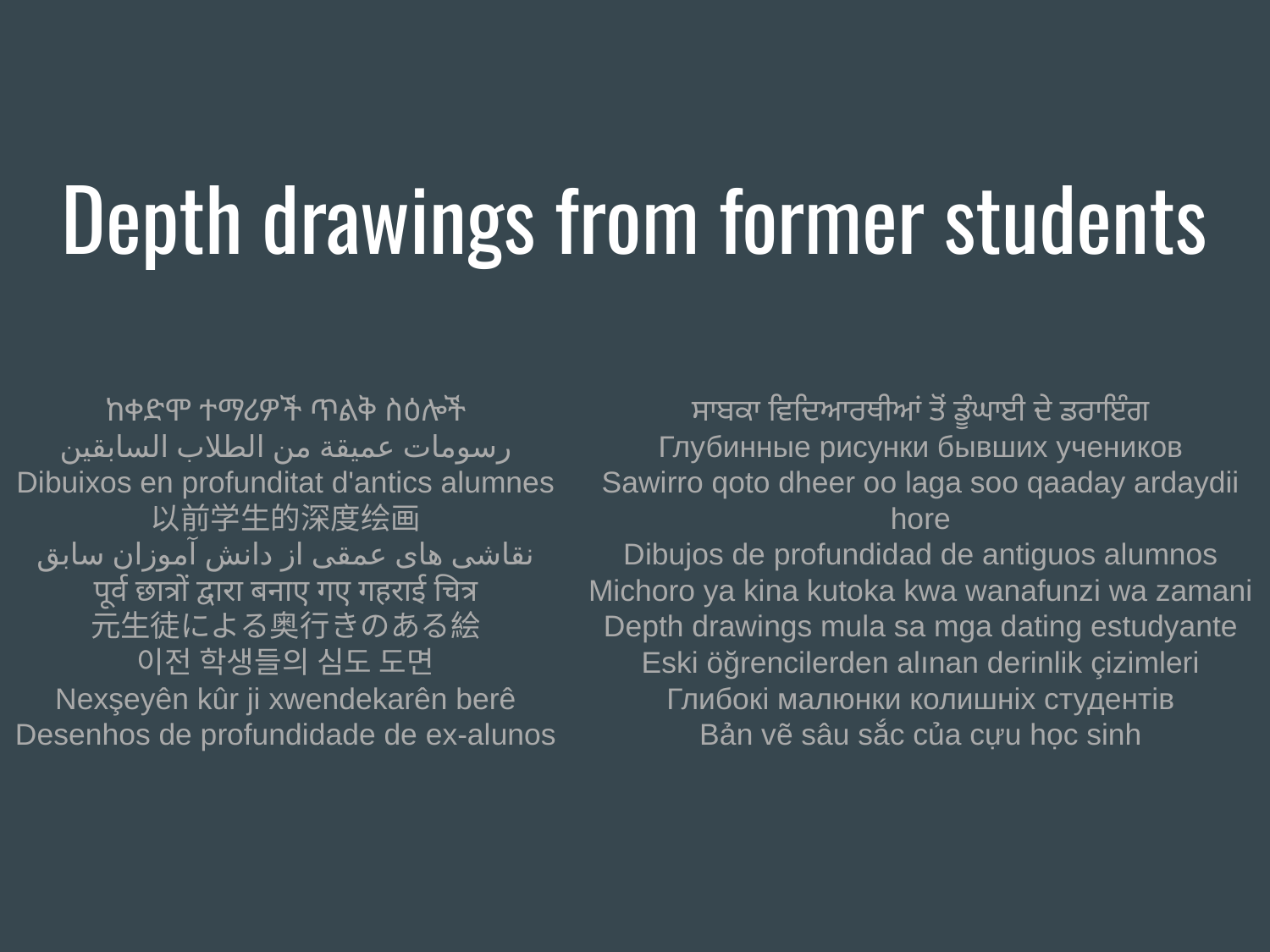

Depth drawings from former students
ከቀድሞ ተማሪዎች ጥልቅ ስዕሎች
رسومات عميقة من الطلاب السابقين
Dibuixos en profunditat d'antics alumnes
以前学生的深度绘画
نقاشی های عمقی از دانش آموزان سابق
पूर्व छात्रों द्वारा बनाए गए गहराई चित्र
元生徒による奥行きのある絵
이전 학생들의 심도 도면
Nexşeyên kûr ji xwendekarên berê
Desenhos de profundidade de ex-alunos
ਸਾਬਕਾ ਵਿਦਿਆਰਥੀਆਂ ਤੋਂ ਡੂੰਘਾਈ ਦੇ ਡਰਾਇੰਗ
Глубинные рисунки бывших учеников
Sawirro qoto dheer oo laga soo qaaday ardaydii hore
Dibujos de profundidad de antiguos alumnos
Michoro ya kina kutoka kwa wanafunzi wa zamani
Depth drawings mula sa mga dating estudyante
Eski öğrencilerden alınan derinlik çizimleri
Глибокі малюнки колишніх студентів
Bản vẽ sâu sắc của cựu học sinh